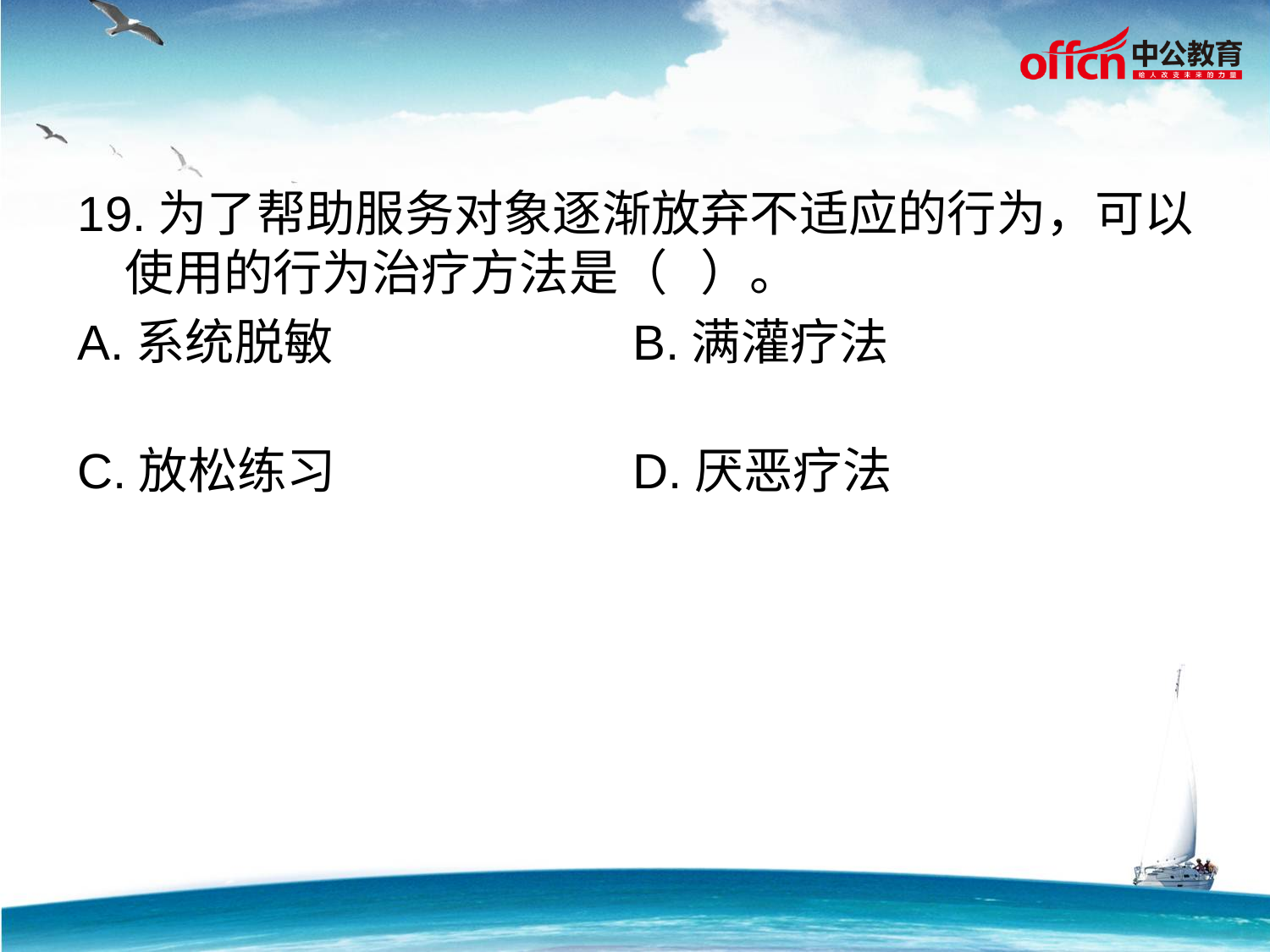

19.为了帮助服务对象逐渐放弃不适应的行为，可以使用的行为治疗方法是（   ）。
A.系统脱敏			B.满灌疗法
C.放松练习			D.厌恶疗法